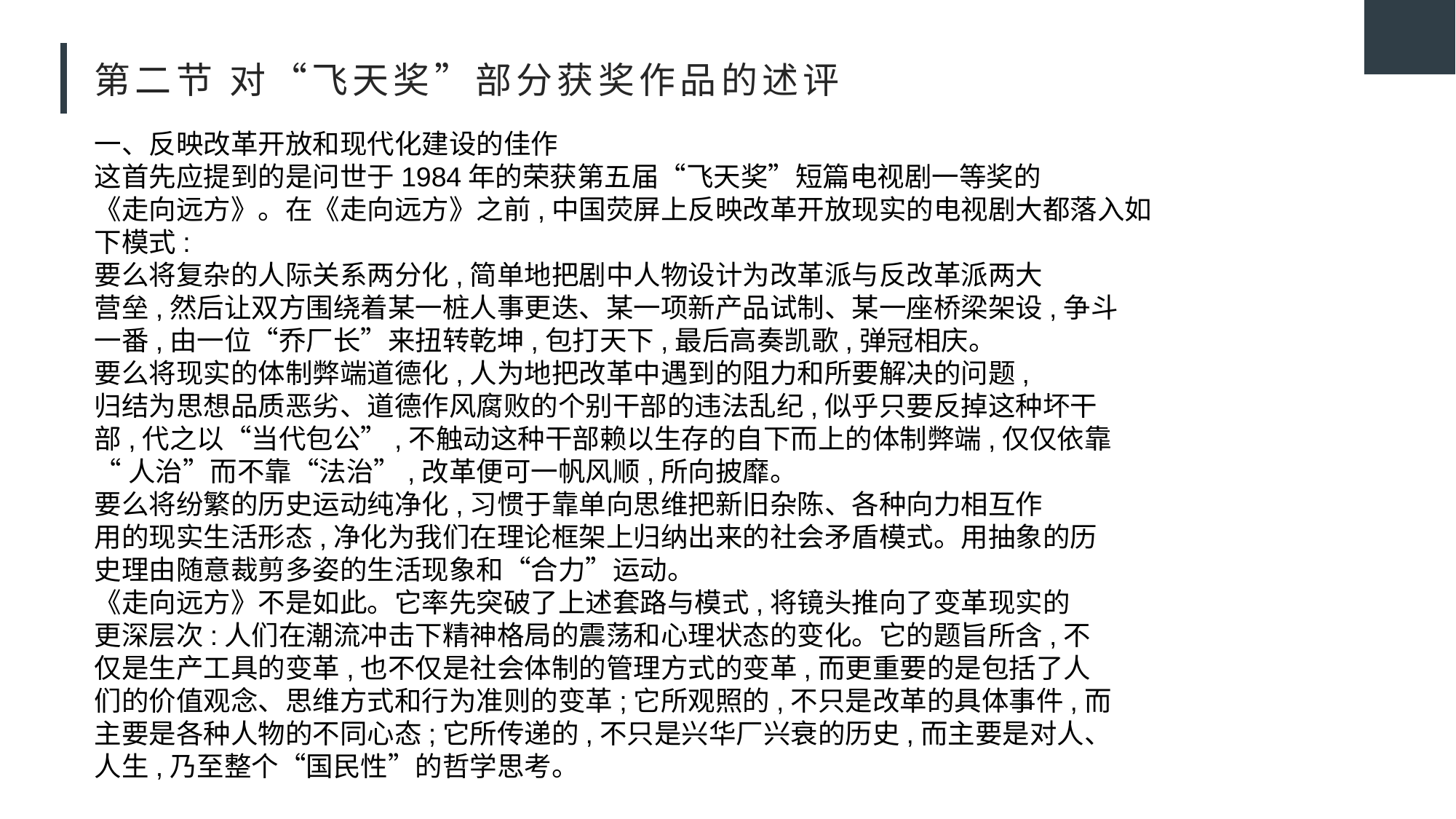

# 第二节 对“飞天奖”部分获奖作品的述评
一、反映改革开放和现代化建设的佳作
这首先应提到的是问世于1984年的荣获第五届“飞天奖”短篇电视剧一等奖的
《走向远方》。在《走向远方》之前,中国荧屏上反映改革开放现实的电视剧大都落入如
下模式:
要么将复杂的人际关系两分化,简单地把剧中人物设计为改革派与反改革派两大
营垒,然后让双方围绕着某一桩人事更迭、某一项新产品试制、某一座桥梁架设,争斗
一番,由一位“乔厂长”来扭转乾坤,包打天下,最后高奏凯歌,弹冠相庆。
要么将现实的体制弊端道德化,人为地把改革中遇到的阻力和所要解决的问题,
归结为思想品质恶劣、道德作风腐败的个别干部的违法乱纪,似乎只要反掉这种坏干
部,代之以“当代包公”,不触动这种干部赖以生存的自下而上的体制弊端,仅仅依靠
“人治”而不靠“法治”,改革便可一帆风顺,所向披靡。
要么将纷繁的历史运动纯净化,习惯于靠单向思维把新旧杂陈、各种向力相互作
用的现实生活形态,净化为我们在理论框架上归纳出来的社会矛盾模式。用抽象的历
史理由随意裁剪多姿的生活现象和“合力”运动。
《走向远方》不是如此。它率先突破了上述套路与模式,将镜头推向了变革现实的
更深层次:人们在潮流冲击下精神格局的震荡和心理状态的变化。它的题旨所含,不
仅是生产工具的变革,也不仅是社会体制的管理方式的变革,而更重要的是包括了人
们的价值观念、思维方式和行为准则的变革;它所观照的,不只是改革的具体事件,而
主要是各种人物的不同心态;它所传递的,不只是兴华厂兴衰的历史,而主要是对人、
人生,乃至整个“国民性”的哲学思考。